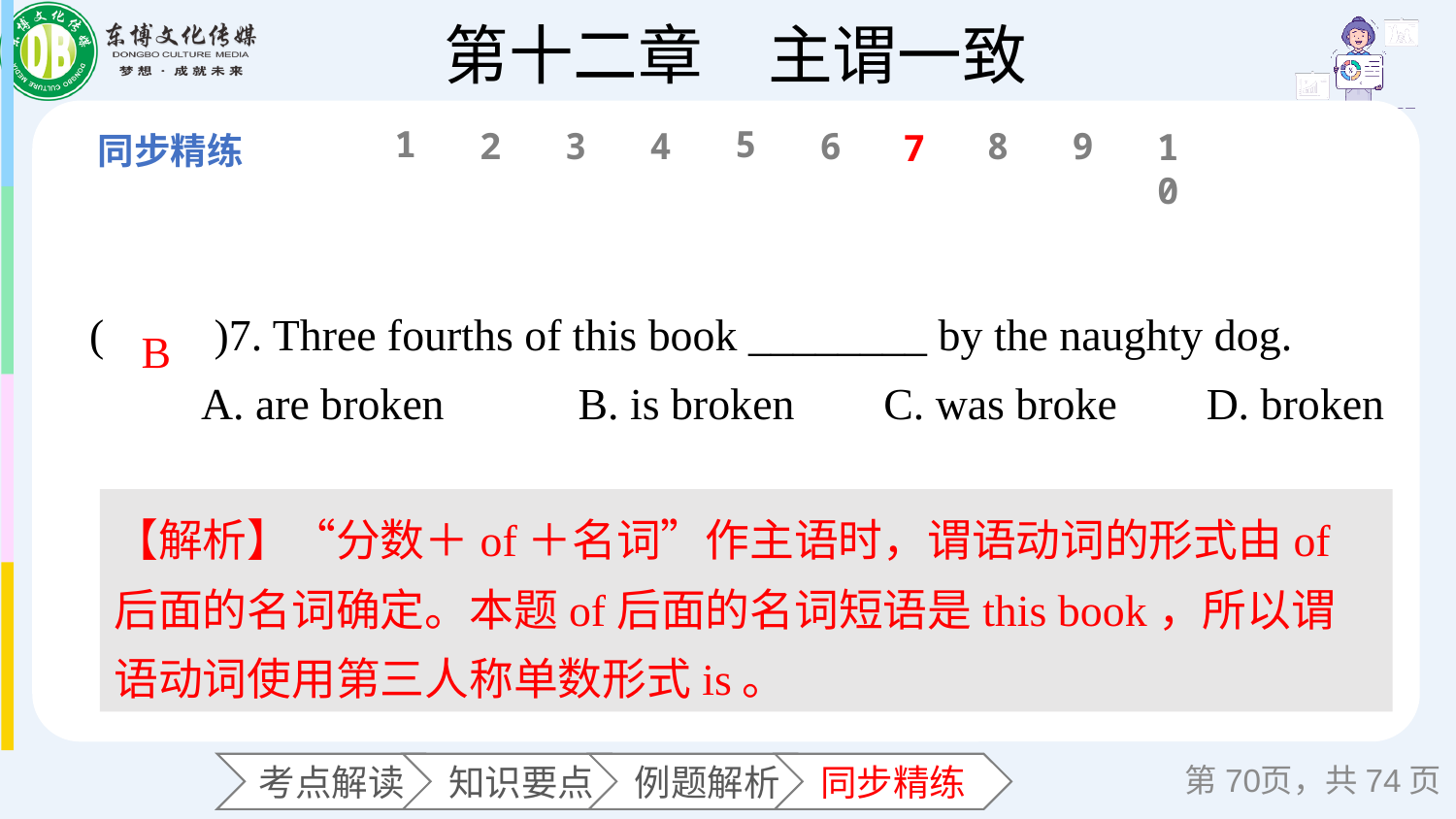

1
5
6
2
3
4
8
9
10
7

(　　)7. Three fourths of this book ________ by the naughty dog.
          A. are broken            B. is broken        C. was broke        D. broken
B
【解析】“分数＋of＋名词”作主语时，谓语动词的形式由of后面的名词确定。本题of后面的名词短语是this book，所以谓语动词使用第三人称单数形式is。
第70页，共74页